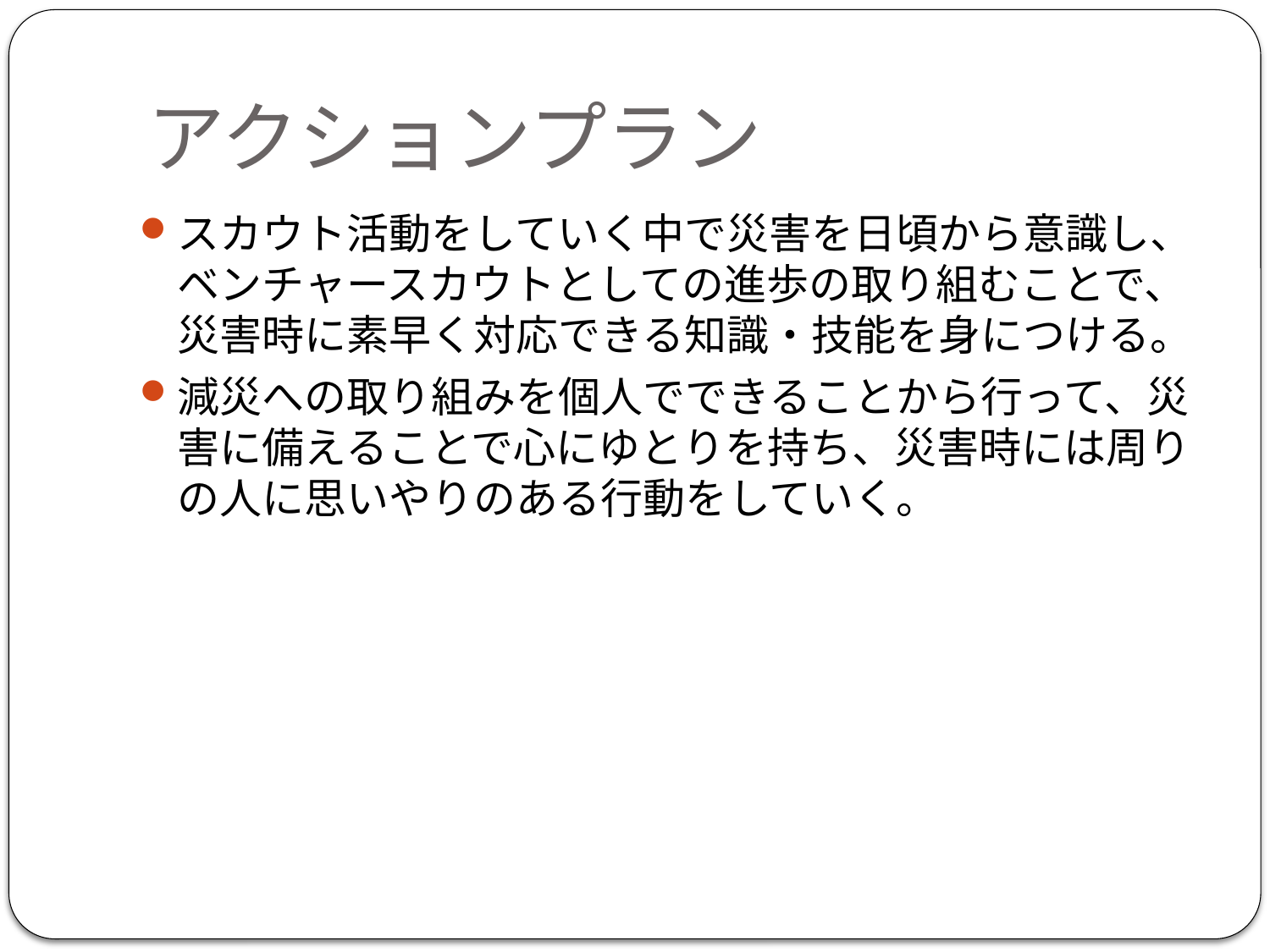

# アクションプラン
スカウト活動をしていく中で災害を日頃から意識し、ベンチャースカウトとしての進歩の取り組むことで、災害時に素早く対応できる知識・技能を身につける。
減災への取り組みを個人でできることから行って、災害に備えることで心にゆとりを持ち、災害時には周りの人に思いやりのある行動をしていく。